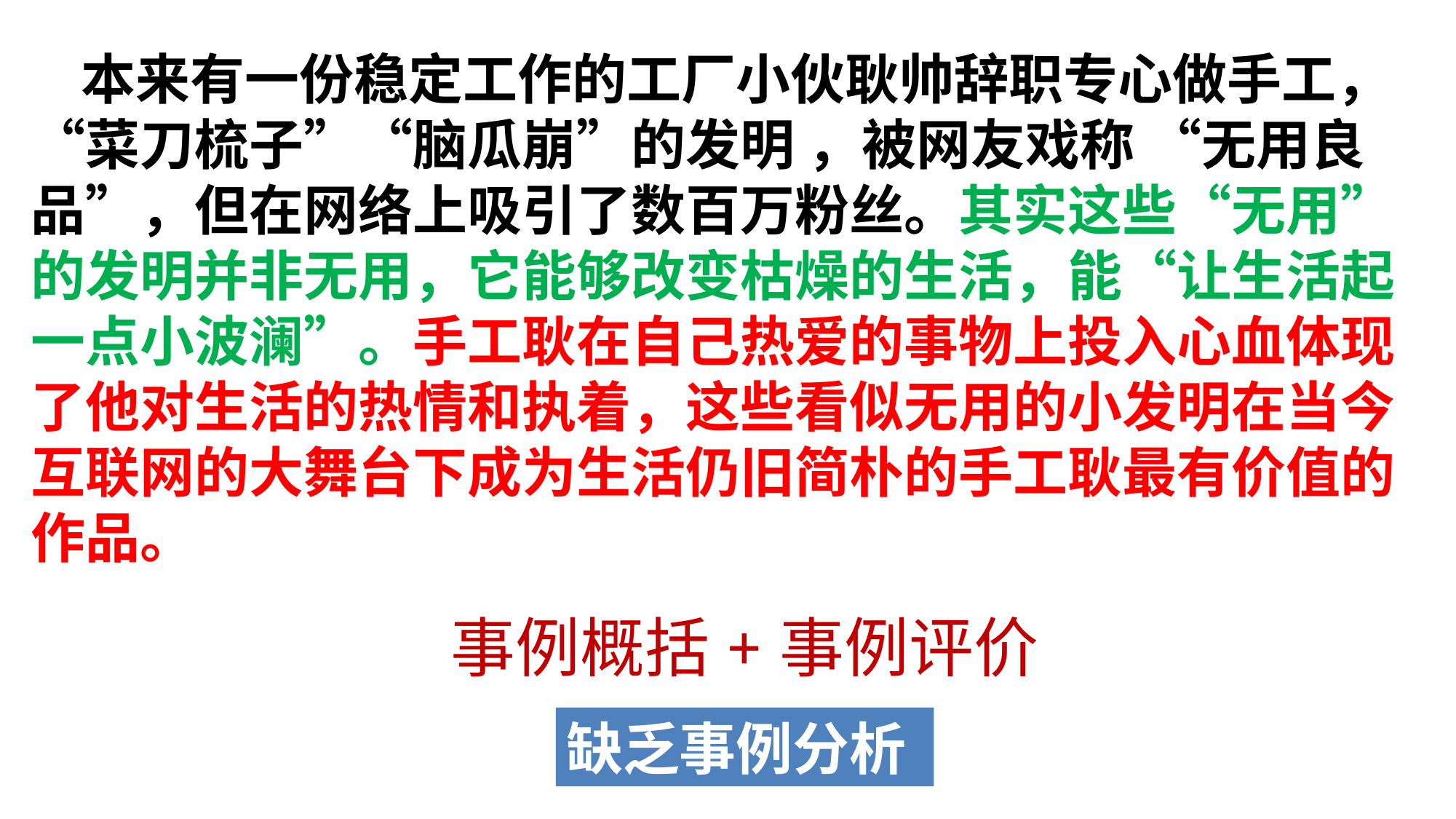

本来有一份稳定工作的工厂小伙耿帅辞职专心做手工， “菜刀梳子”“脑瓜崩”的发明 ，被网友戏称 “无用良品”，但在网络上吸引了数百万粉丝。其实这些“无用”的发明并非无用，它能够改变枯燥的生活，能“让生活起一点小波澜”。手工耿在自己热爱的事物上投入心血体现了他对生活的热情和执着，这些看似无用的小发明在当今互联网的大舞台下成为生活仍旧简朴的手工耿最有价值的作品。
事例概括+事例评价
缺乏事例分析